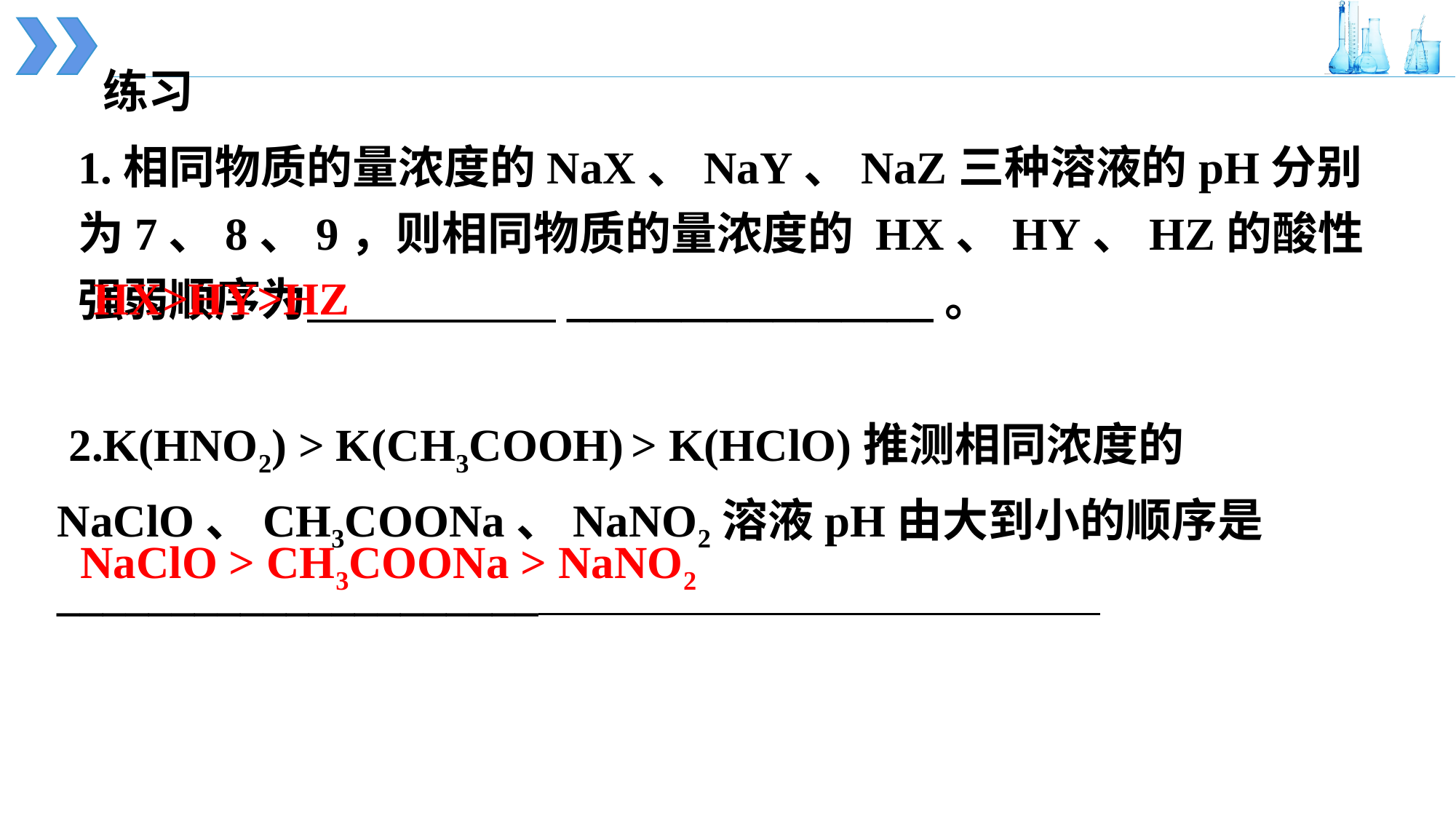

练习
1.相同物质的量浓度的NaX、NaY、NaZ三种溶液的pH分别为7、8、9，则相同物质的量浓度的 HX、HY、HZ的酸性强弱顺序为                        ________________。
HX>HY>HZ
 2.K(HNO2) > K(CH3COOH) > K(HClO)推测相同浓度的 NaClO、CH3COONa、NaNO2溶液pH由大到小的顺序是_____________________
NaClO > CH3COONa > NaNO2